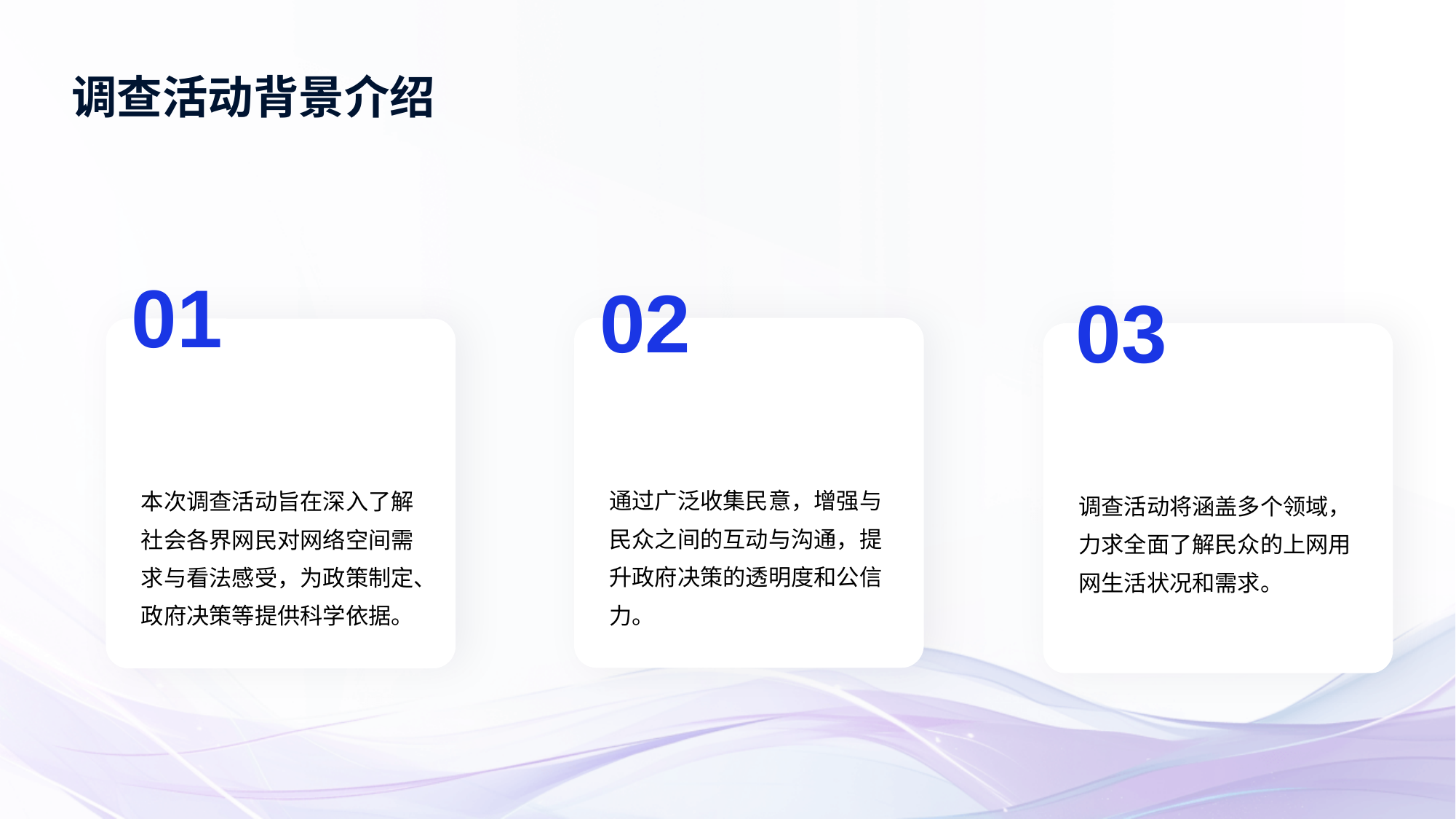

调查活动背景介绍
01
02
03

通过广泛收集民意，增强与民众之间的互动与沟通，提升政府决策的透明度和公信力。
本次调查活动旨在深入了解社会各界网民对网络空间需求与看法感受，为政策制定、政府决策等提供科学依据。
调查活动将涵盖多个领域，力求全面了解民众的上网用网生活状况和需求。